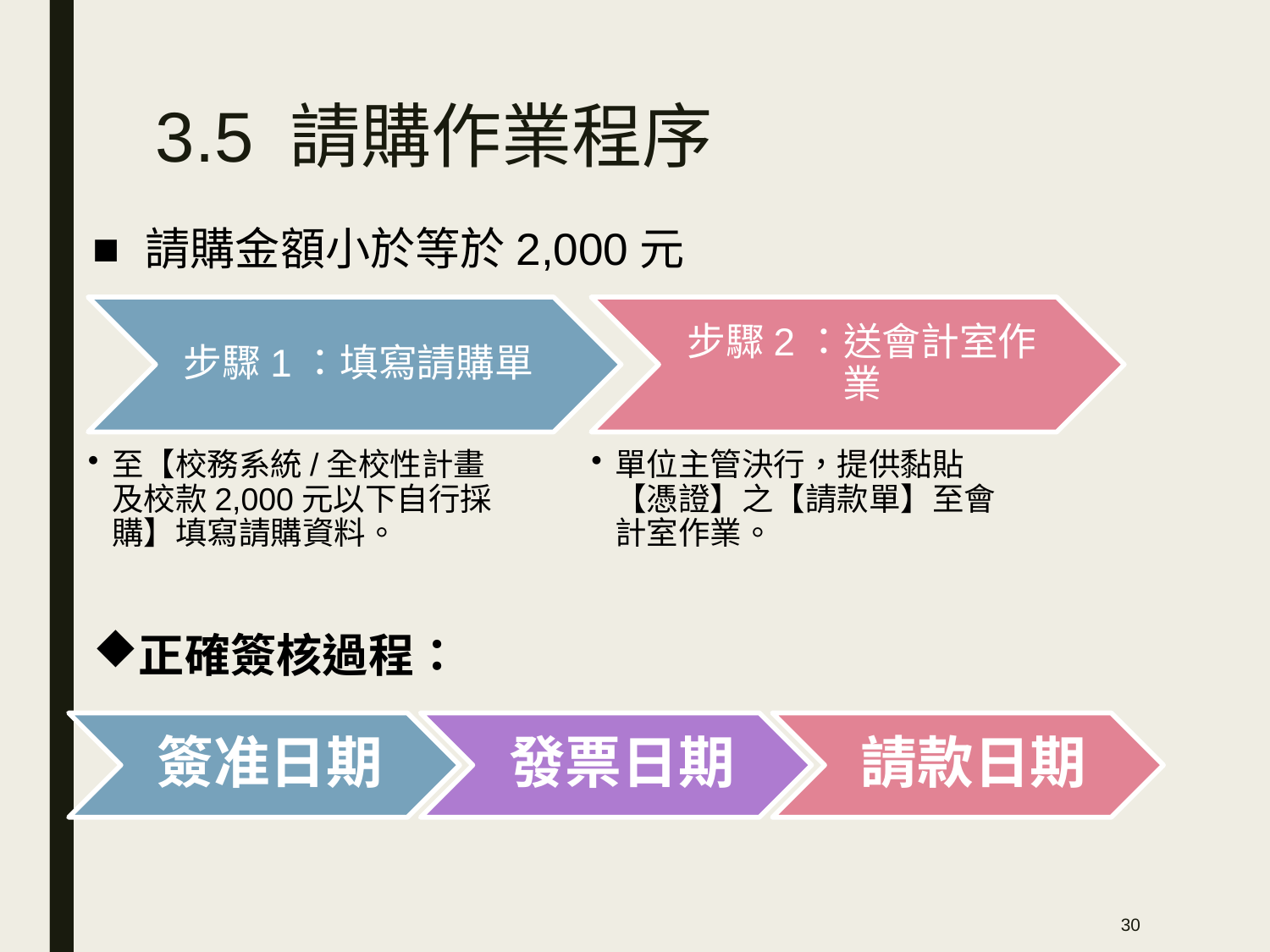

# 3.5 請購作業程序
請購金額小於等於2,000元
步驟1：填寫請購單
至【校務系統/全校性計畫及校款2,000元以下自行採購】填寫請購資料。
步驟2：送會計室作業
單位主管決行，提供黏貼【憑證】之【請款單】至會計室作業。
正確簽核過程：
簽准日期
發票日期
請款日期

30